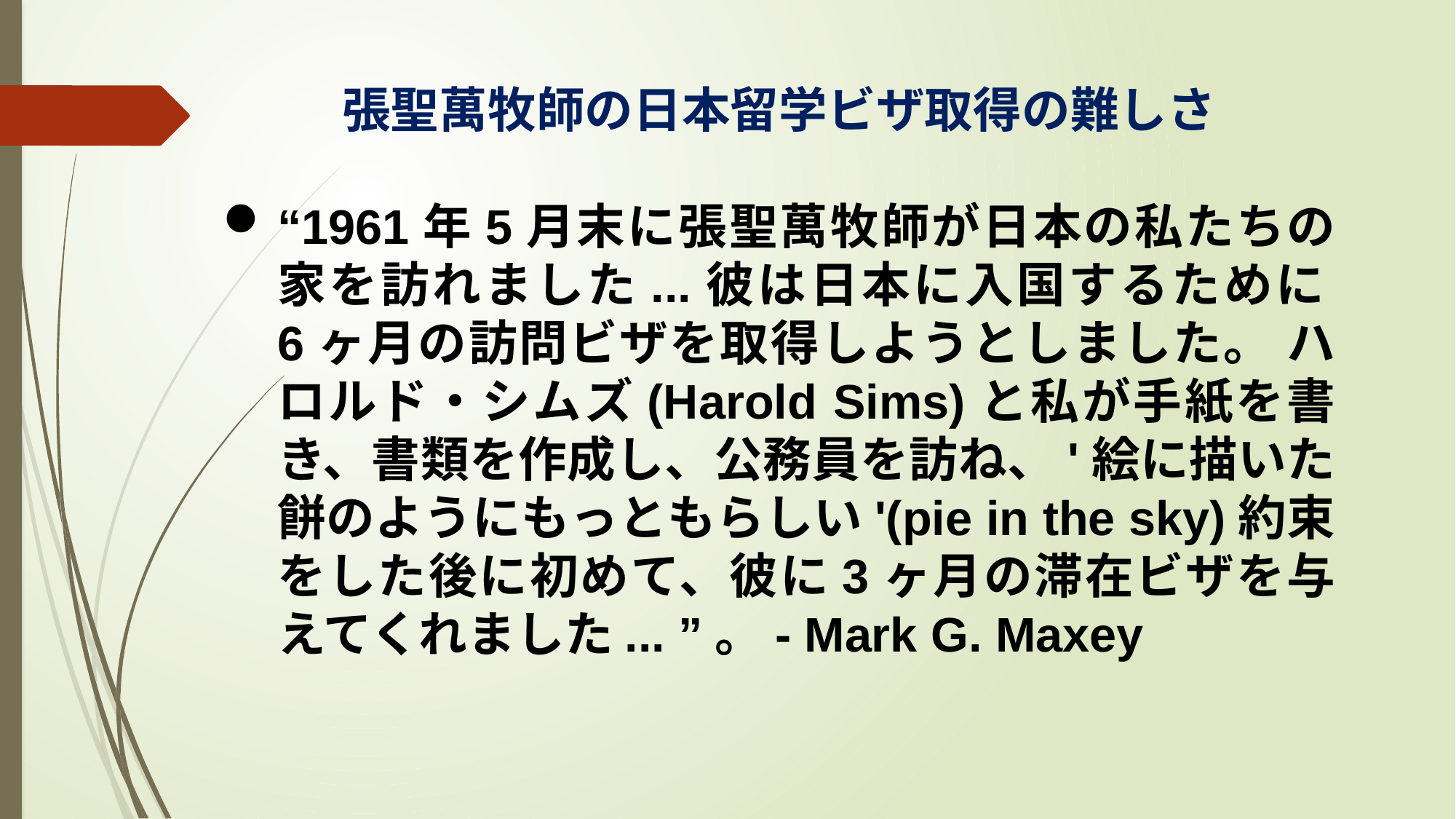

張聖萬牧師の日本留学ビザ取得の難しさ

“1961年5月末に張聖萬牧師が日本の私たちの家を訪れました...彼は日本に入国するために6ヶ月の訪問ビザを取得しようとしました。 ハロルド・シムズ(Harold Sims)と私が手紙を書き、書類を作成し、公務員を訪ね、'絵に描いた餅のようにもっともらしい'(pie in the sky)約束をした後に初めて、彼に3ヶ月の滞在ビザを与えてくれました... ”。- Mark G. Maxey